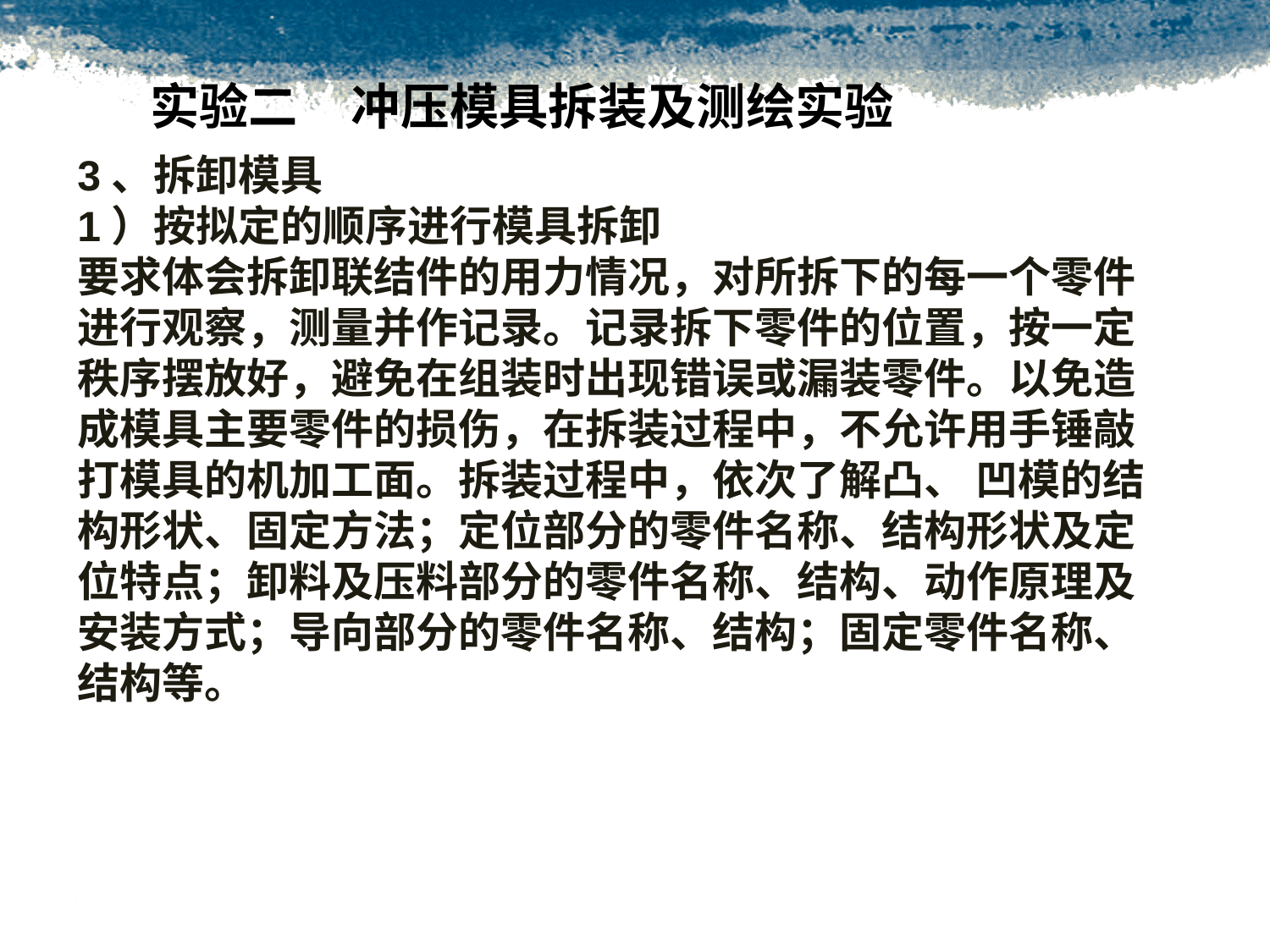

#
实验二	冲压模具拆装及测绘实验
3、拆卸模具
1）按拟定的顺序进行模具拆卸  要求体会拆卸联结件的用力情况，对所拆下的每一个零件进行观察，测量并作记录。记录拆下零件的位置，按一定秩序摆放好，避免在组装时出现错误或漏装零件。以免造成模具主要零件的损伤，在拆装过程中，不允许用手锤敲打模具的机加工面。拆装过程中，依次了解凸、 凹模的结构形状、固定方法；定位部分的零件名称、结构形状及定位特点；卸料及压料部分的零件名称、结构、动作原理及安装方式；导向部分的零件名称、结构；固定零件名称、结构等。